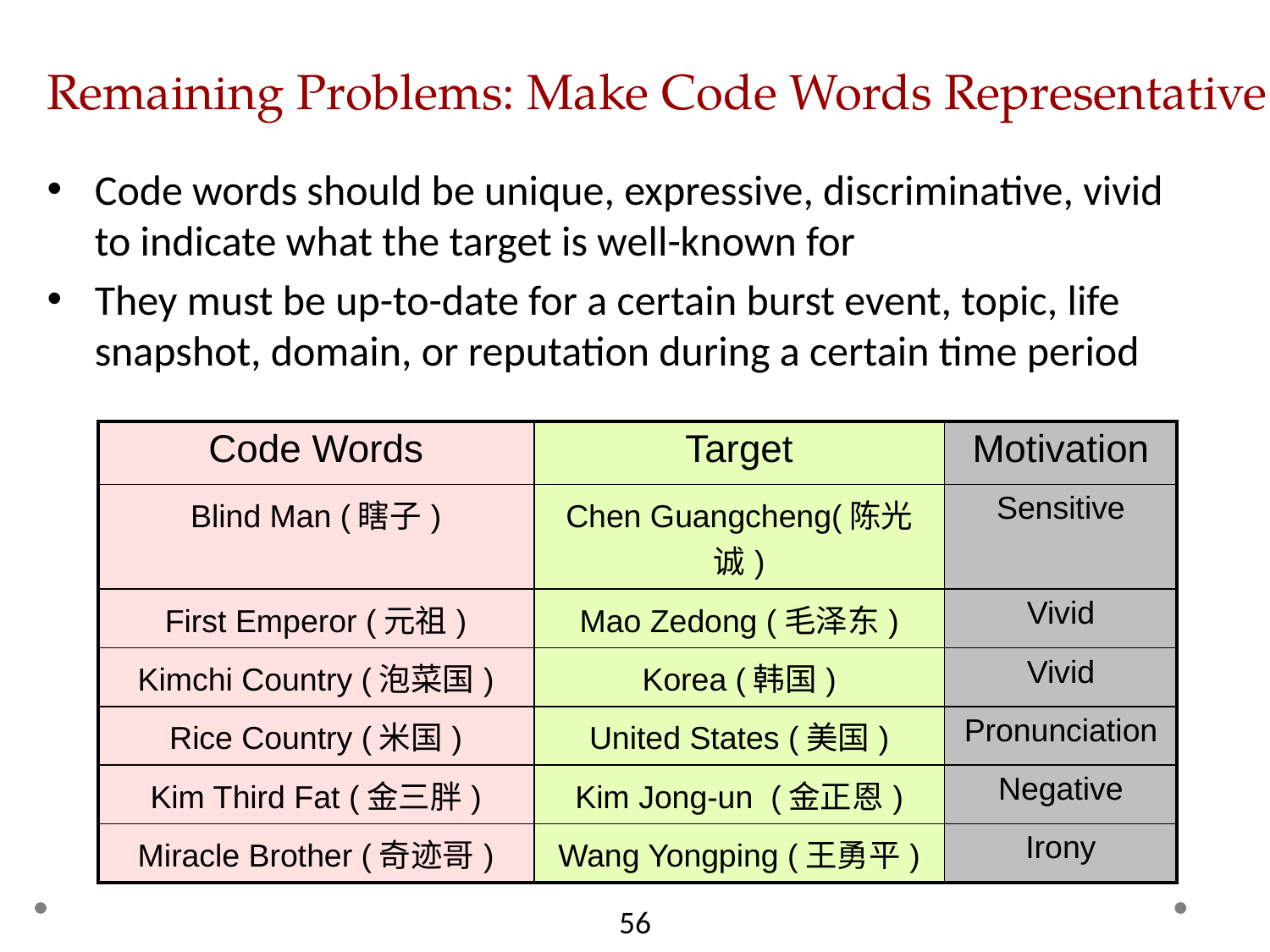

# Remaining Problems: Make Code Words Representative
Code words should be unique, expressive, discriminative, vivid to indicate what the target is well-known for
They must be up-to-date for a certain burst event, topic, life snapshot, domain, or reputation during a certain time period
| Code Words | Target | Motivation |
| --- | --- | --- |
| Blind Man (瞎子) | Chen Guangcheng(陈光诚) | Sensitive |
| First Emperor (元祖) | Mao Zedong (毛泽东) | Vivid |
| Kimchi Country (泡菜国) | Korea (韩国) | Vivid |
| Rice Country (米国) | United States (美国) | Pronunciation |
| Kim Third Fat (金三胖) | Kim Jong-un (金正恩) | Negative |
| Miracle Brother (奇迹哥) | Wang Yongping (王勇平) | Irony |
56